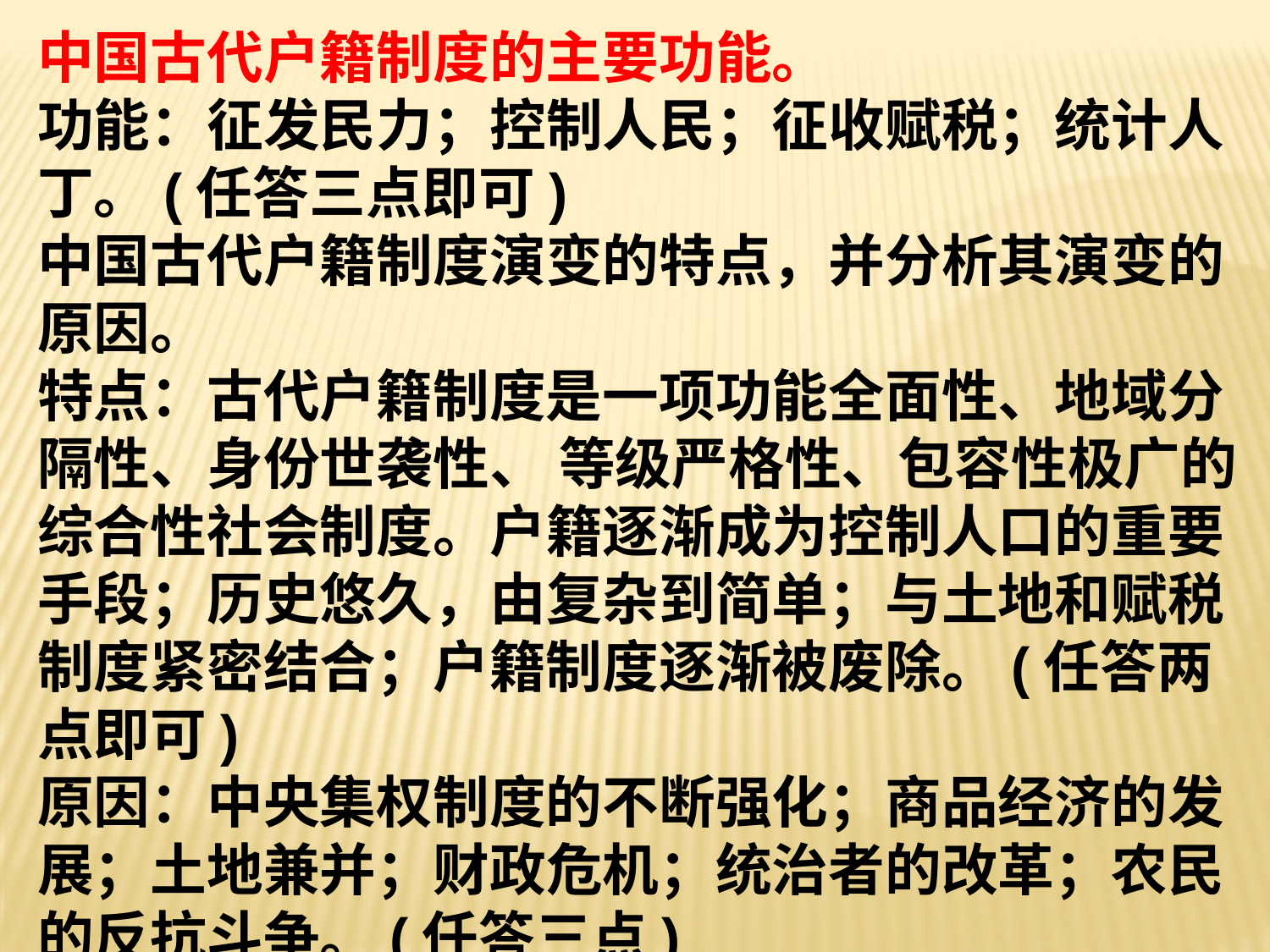

中国古代户籍制度的主要功能。
功能：征发民力；控制人民；征收赋税；统计人丁。(任答三点即可)
中国古代户籍制度演变的特点，并分析其演变的原因。
特点：古代户籍制度是一项功能全面性、地域分隔性、身份世袭性、 等级严格性、包容性极广的综合性社会制度。户籍逐渐成为控制人口的重要手段；历史悠久，由复杂到简单；与土地和赋税制度紧密结合；户籍制度逐渐被废除。(任答两点即可)
原因：中央集权制度的不断强化；商品经济的发展；土地兼并；财政危机；统治者的改革；农民的反抗斗争。(任答三点)